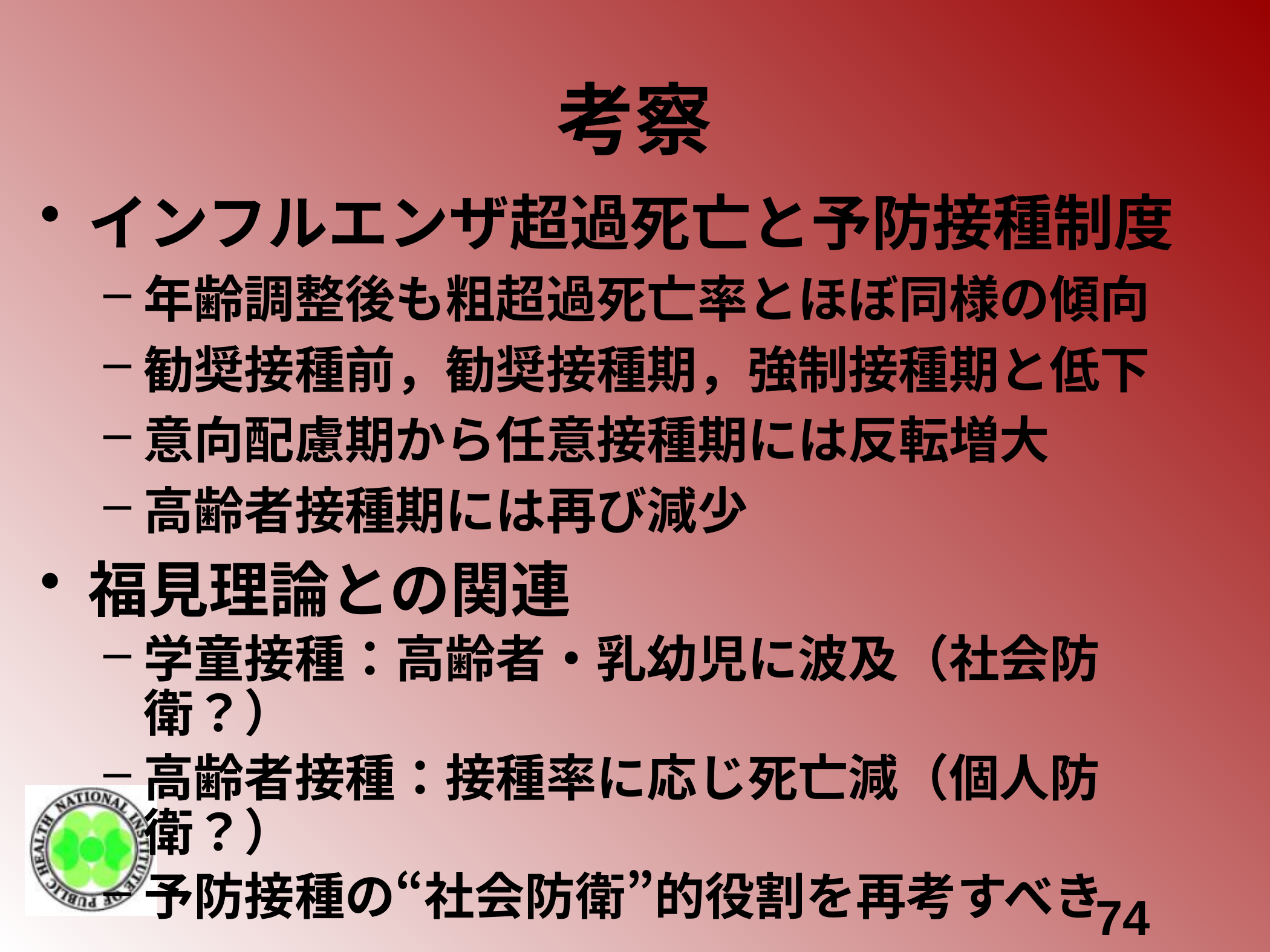

# 考察
インフルエンザ超過死亡と予防接種制度
年齢調整後も粗超過死亡率とほぼ同様の傾向
勧奨接種前，勧奨接種期，強制接種期と低下
意向配慮期から任意接種期には反転増大
高齢者接種期には再び減少
福見理論との関連
学童接種：高齢者・乳幼児に波及（社会防衛？）
高齢者接種：接種率に応じ死亡減（個人防衛？）
予防接種の“社会防衛”的役割を再考すべき